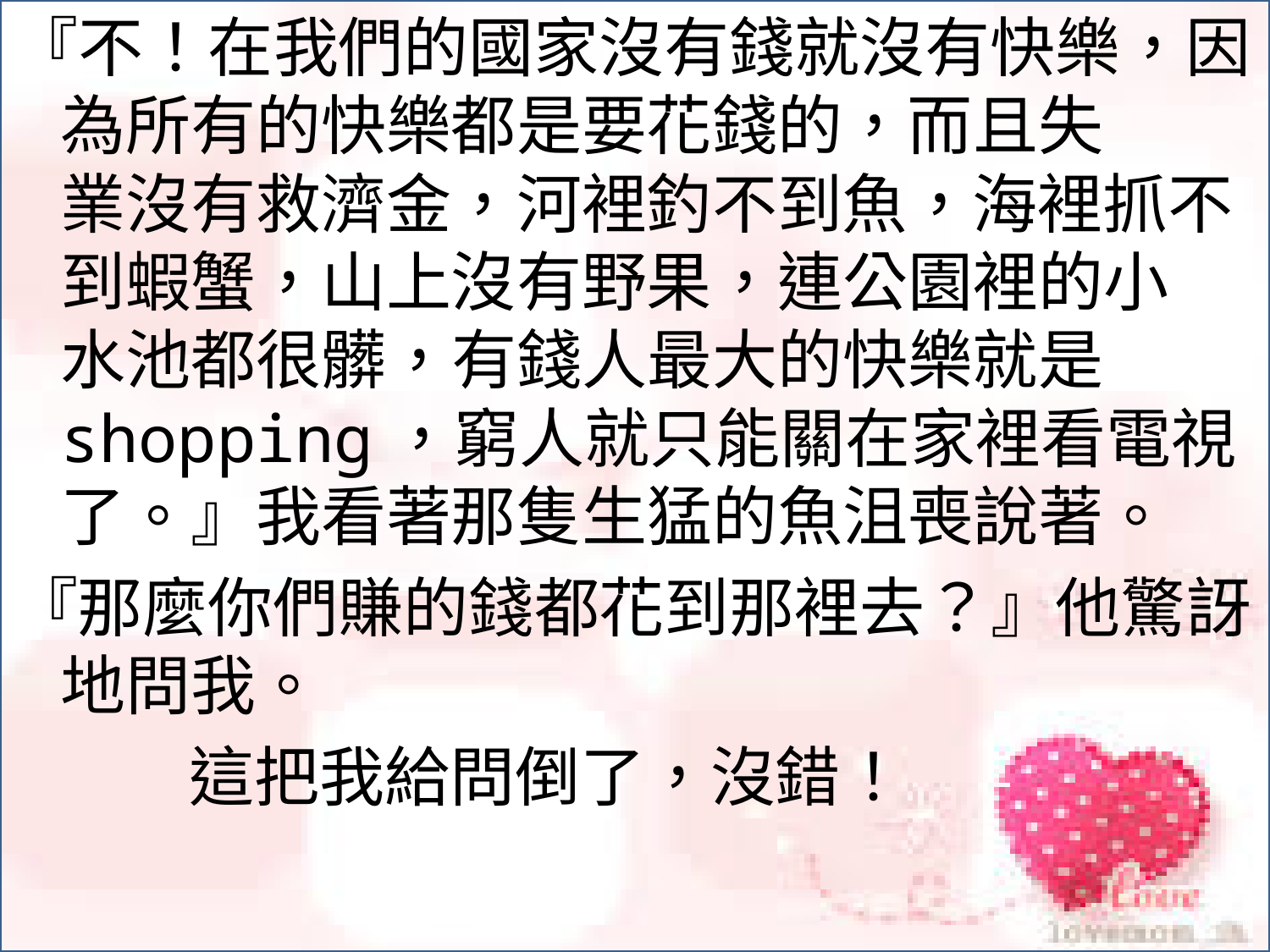

『不！在我們的國家沒有錢就沒有快樂，因為所有的快樂都是要花錢的，而且失
業沒有救濟金，河裡釣不到魚，海裡抓不到蝦蟹，山上沒有野果，連公園裡的小
水池都很髒，有錢人最大的快樂就是shopping，窮人就只能關在家裡看電視了。』我看著那隻生猛的魚沮喪說著。
『那麼你們賺的錢都花到那裡去？』他驚訝地問我。
           這把我給問倒了，沒錯！